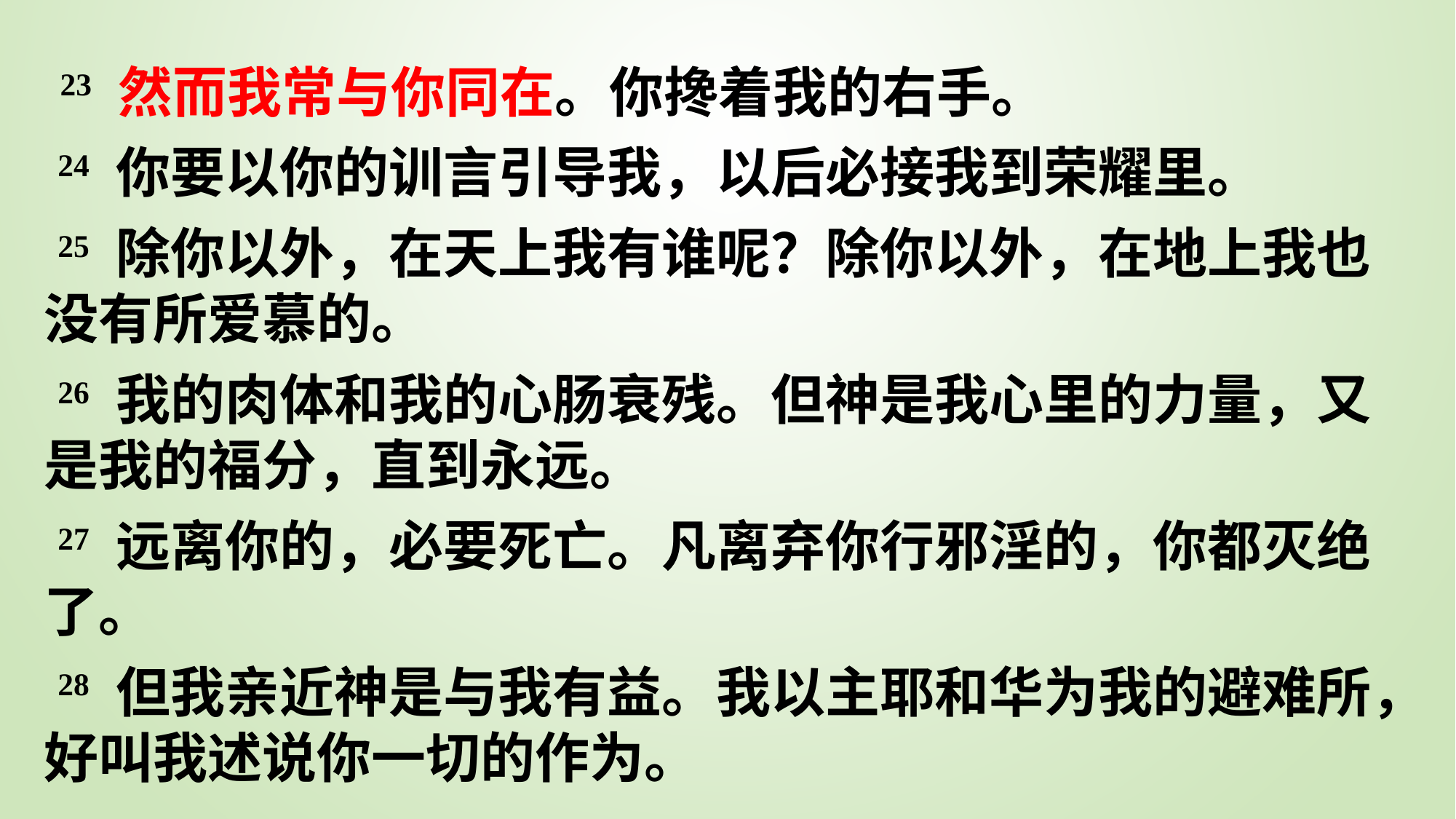

23 然而我常与你同在。你搀着我的右手。
 24 你要以你的训言引导我，以后必接我到荣耀里。
 25 除你以外，在天上我有谁呢？除你以外，在地上我也没有所爱慕的。
 26 我的肉体和我的心肠衰残。但神是我心里的力量，又是我的福分，直到永远。
 27 远离你的，必要死亡。凡离弃你行邪淫的，你都灭绝了。
 28 但我亲近神是与我有益。我以主耶和华为我的避难所，好叫我述说你一切的作为。